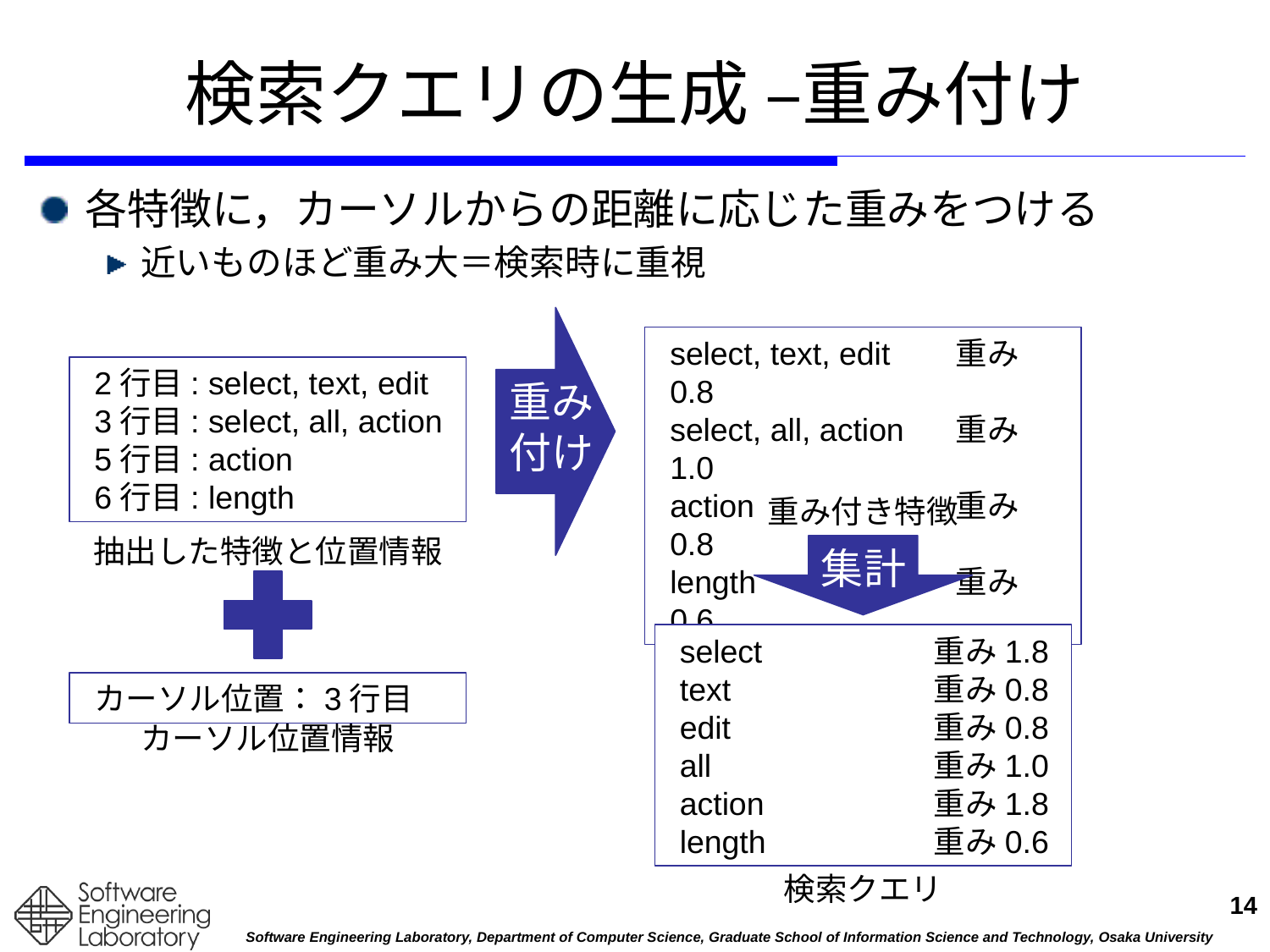

# 検索クエリの生成 –重み付け
各特徴に，カーソルからの距離に応じた重みをつける
近いものほど重み大＝検索時に重視
重み
付け
select, text, edit	　重み0.8
select, all, action	　重み1.0
action		　重み0.8
length		　重み0.6
2行目: select, text, edit
3行目: select, all, action
5行目: action
6行目: length
重み付き特徴
抽出した特徴と位置情報
集計

select		重み1.8
text		重み0.8
edit		重み0.8
all		重み1.0
action		重み1.8
length		重み0.6
カーソル位置：3行目
カーソル位置情報
検索クエリ